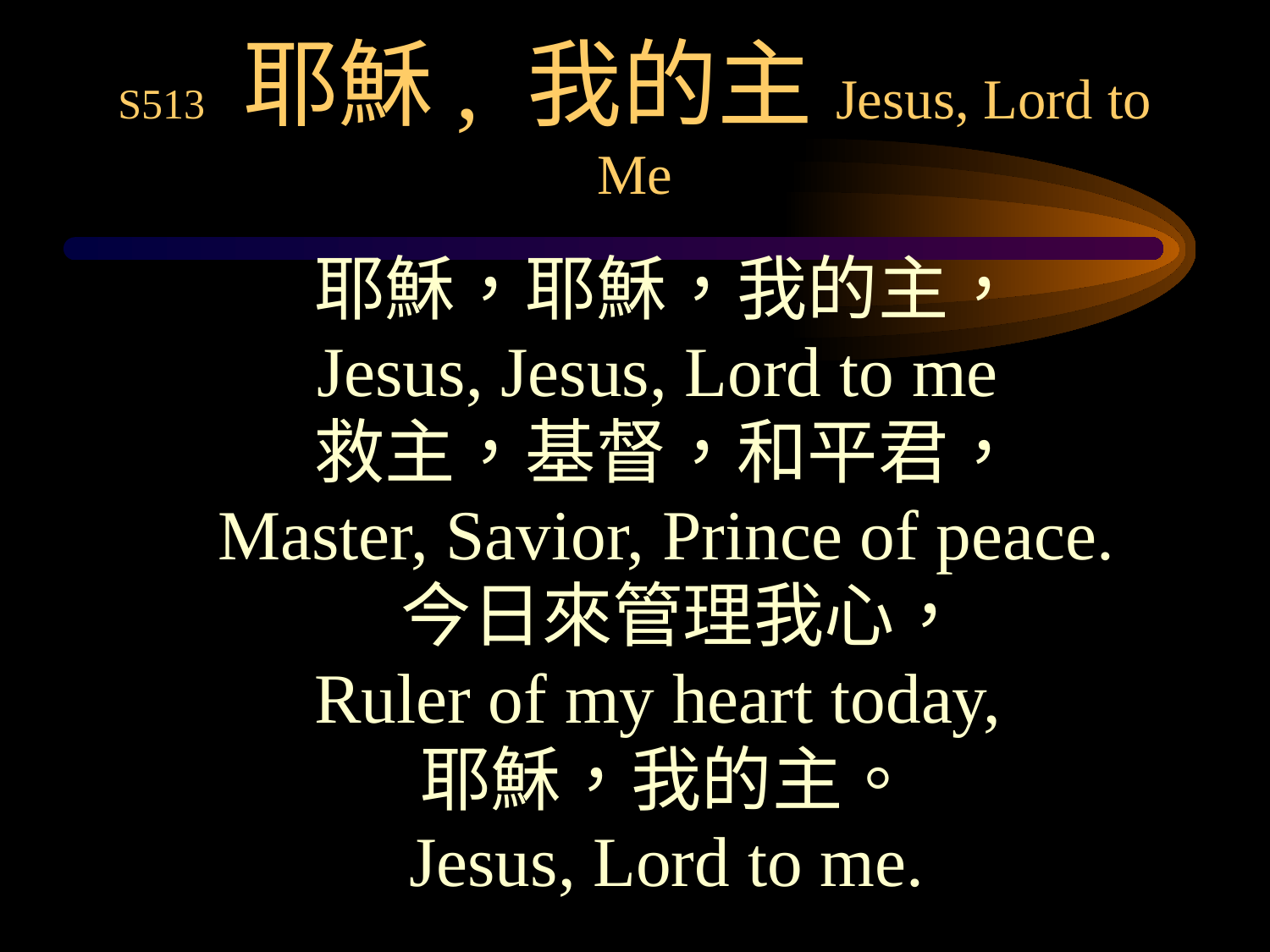

# S513 耶穌, 我的主Jesus, Lord to Me
耶穌，耶穌，我的主，
Jesus, Jesus, Lord to me
救主，基督，和平君，
Master, Savior, Prince of peace.
 今日來管理我心，
Ruler of my heart today,
耶穌，我的主。
Jesus, Lord to me.